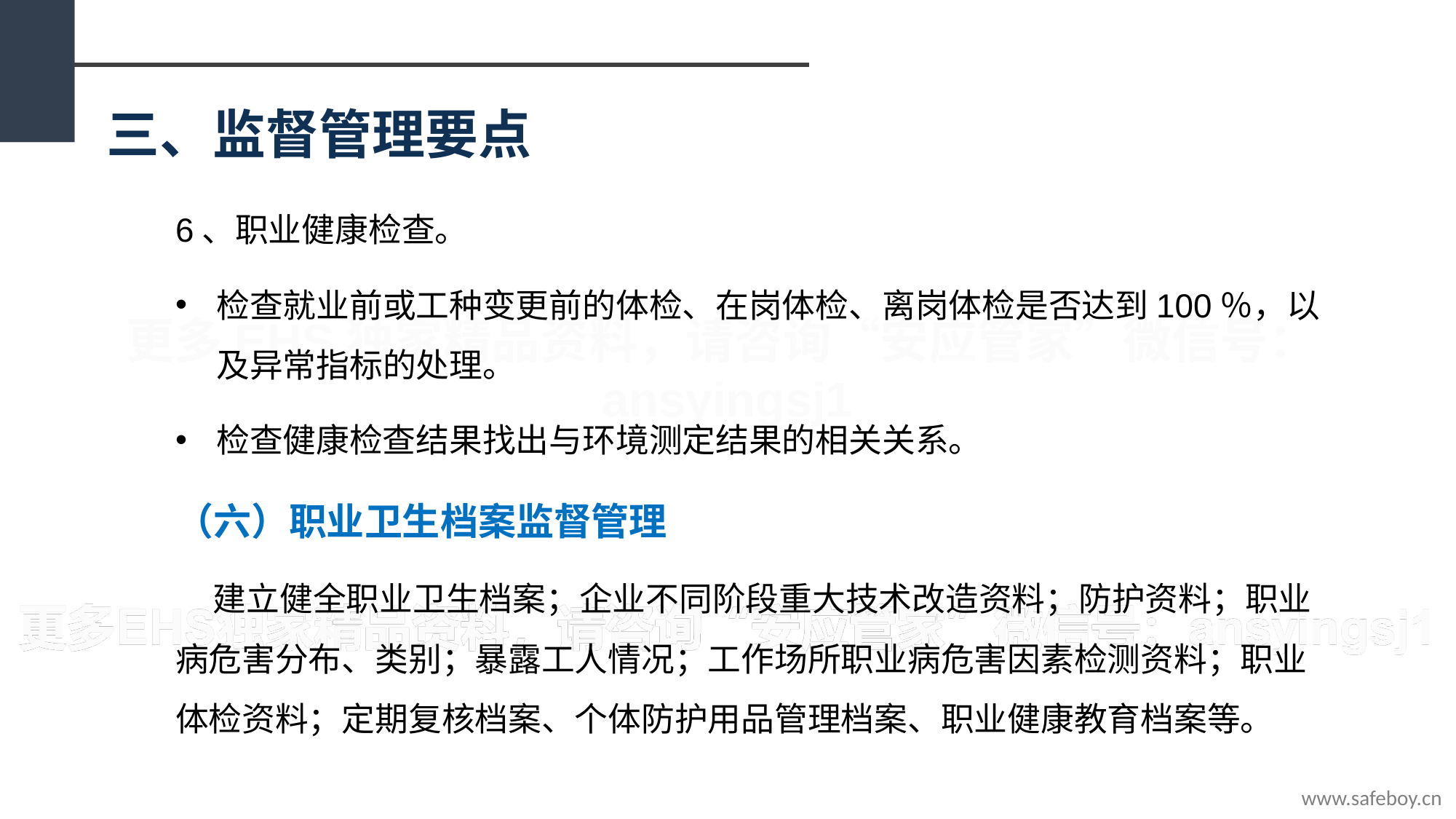

三、监督管理要点
6、职业健康检查。
检查就业前或工种变更前的体检、在岗体检、离岗体检是否达到100％，以及异常指标的处理。
检查健康检查结果找出与环境测定结果的相关关系。
（六）职业卫生档案监督管理
    建立健全职业卫生档案；企业不同阶段重大技术改造资料；防护资料；职业病危害分布、类别；暴露工人情况；工作场所职业病危害因素检测资料；职业体检资料；定期复核档案、个体防护用品管理档案、职业健康教育档案等。